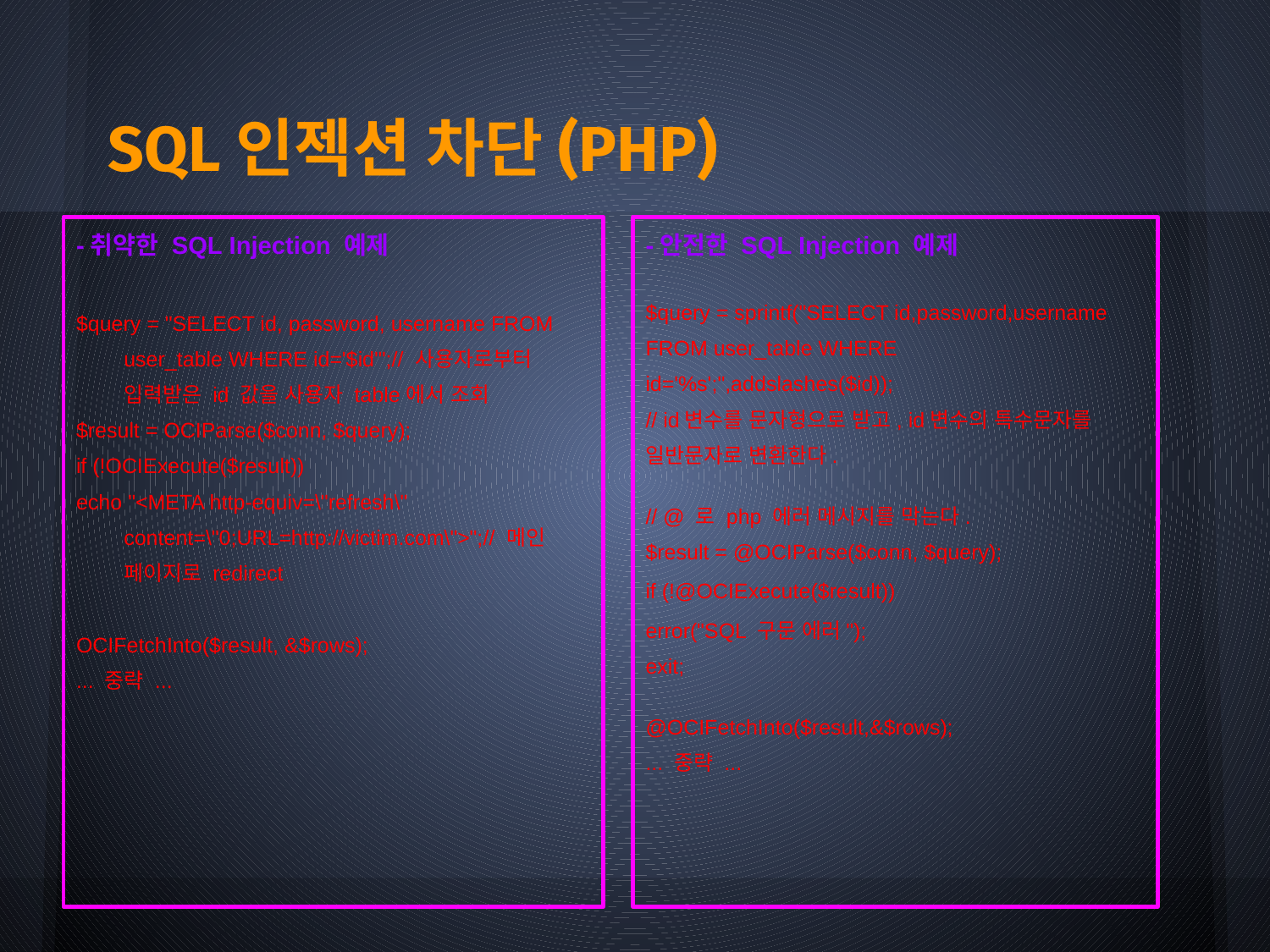

# SQL인젝션 차단(PHP)
-취약한 SQL Injection 예제

$query = "SELECT id, password, username FROM user_table WHERE id='$id'";// 사용자로부터 입력받은 id 값을 사용자 table에서 조회
$result = OCIParse($conn, $query);
if (!OCIExecute($result))
echo "<META http-equiv=\"refresh\" content=\"0;URL=http://victim.com\">";// 메인 페이지로 redirect

OCIFetchInto($result, &$rows);
... 중략 ...

-안전한 SQL Injection 예제

$query = sprintf("SELECT id,password,username FROM user_table WHERE id='%s';",addslashes($id));
// id변수를 문자형으로 받고, id변수의 특수문자를 일반문자로 변환한다.

// @ 로 php 에러 메시지를 막는다.
$result = @OCIParse($conn, $query);
if (!@OCIExecute($result))
error("SQL 구문 에러");
exit;

@OCIFetchInto($result,&$rows);
... 중략 ...